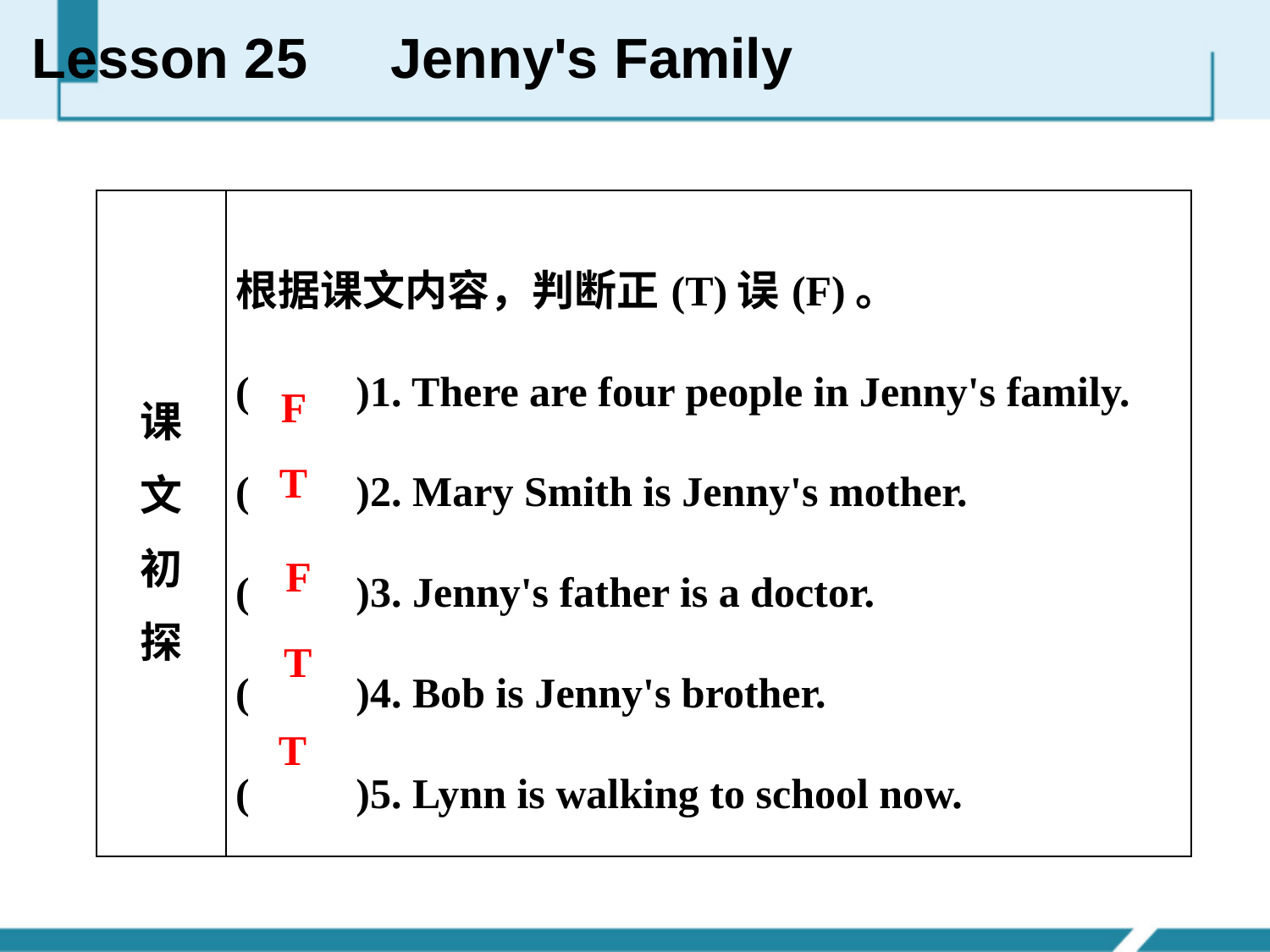

Lesson 25　Jenny's Family
| 课 文 初 探 | 根据课文内容，判断正(T)误(F)。 (　　)1. There are four people in Jenny's family. (　　)2. Mary Smith is Jenny's mother. (　　)3. Jenny's father is a doctor. (　　)4. Bob is Jenny's brother. (　　)5. Lynn is walking to school now. |
| --- | --- |
F
T
F
T
T